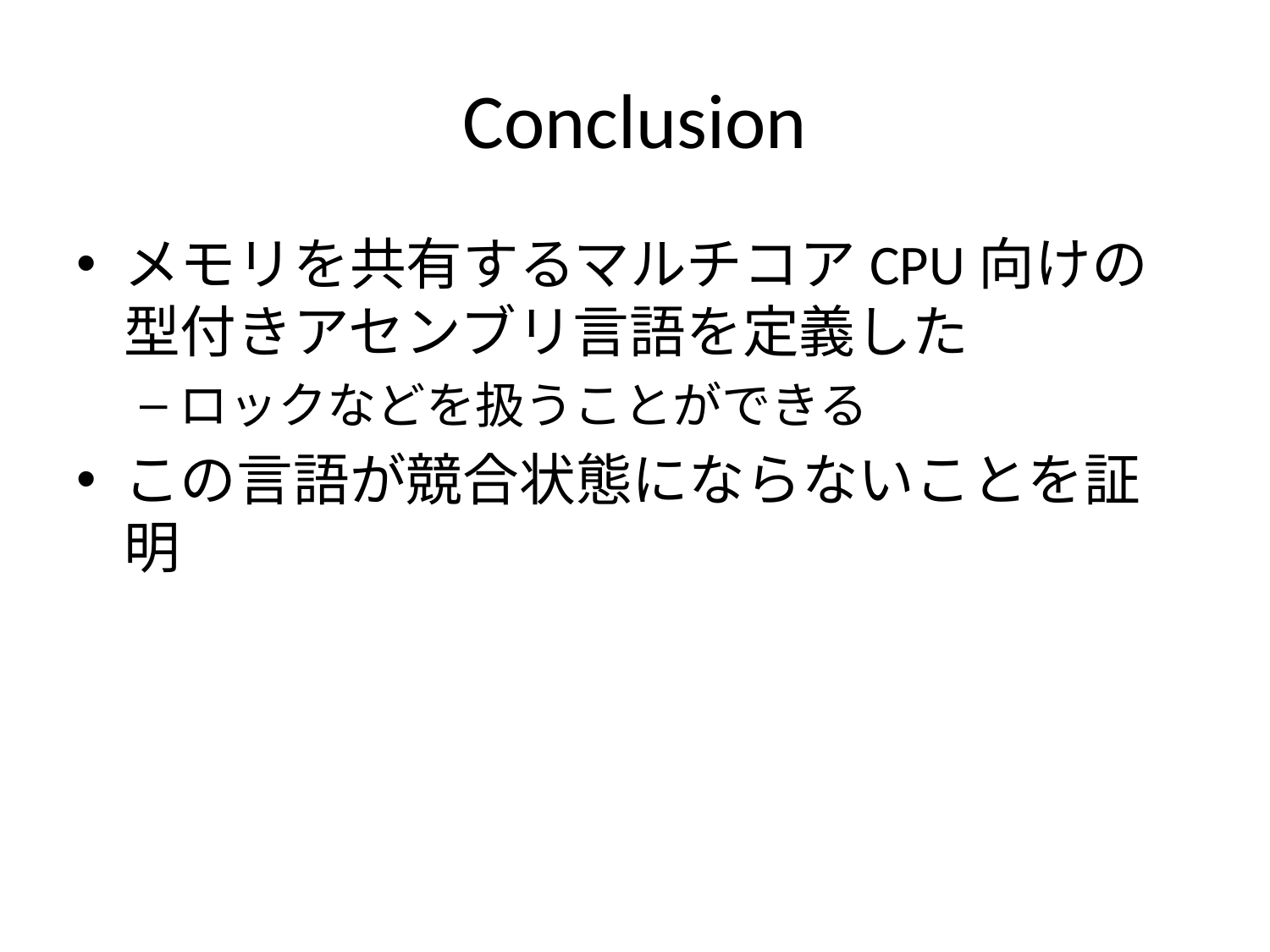

# Conclusion
メモリを共有するマルチコアCPU向けの
型付きアセンブリ言語を定義した
ロックなどを扱うことができる
この言語が競合状態にならないことを証明